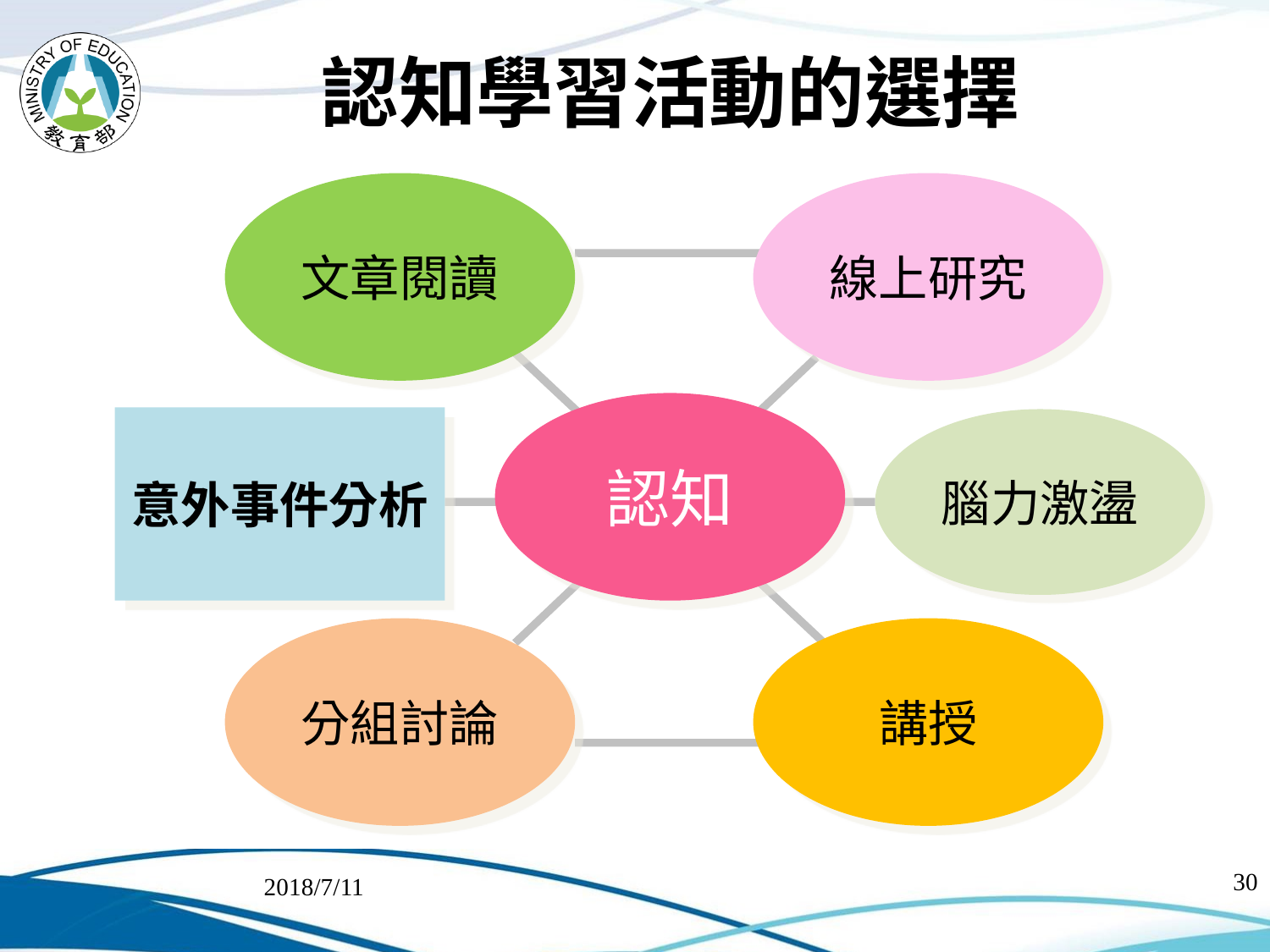

# 認知學習活動的選擇
文章閱讀
線上研究

認知
分組討論
講授

意外事件分析
腦力激盪

30
2018/7/11